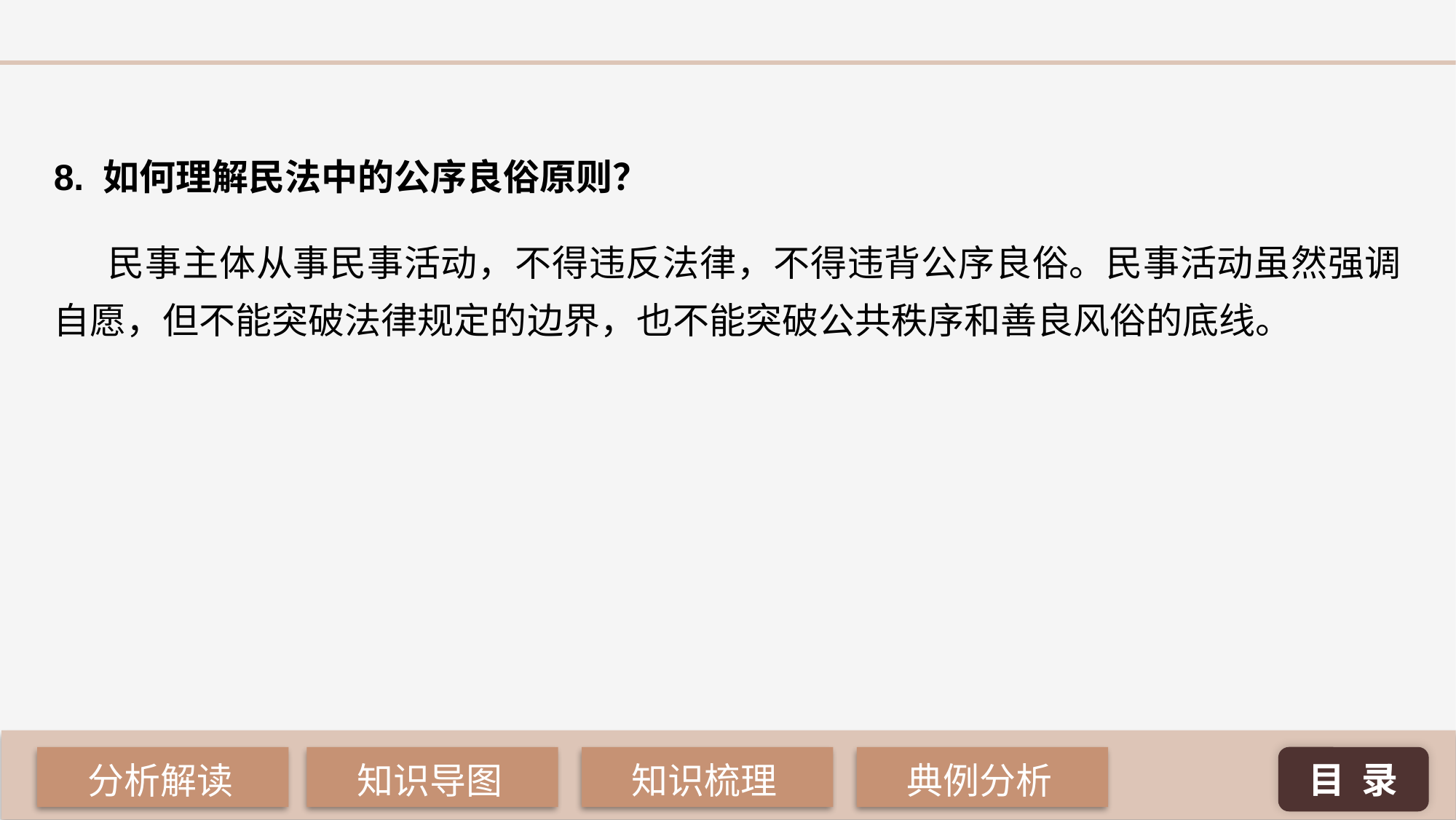

8. 如何理解民法中的公序良俗原则？
民事主体从事民事活动，不得违反法律，不得违背公序良俗。民事活动虽然强调自愿，但不能突破法律规定的边界，也不能突破公共秩序和善良风俗的底线。